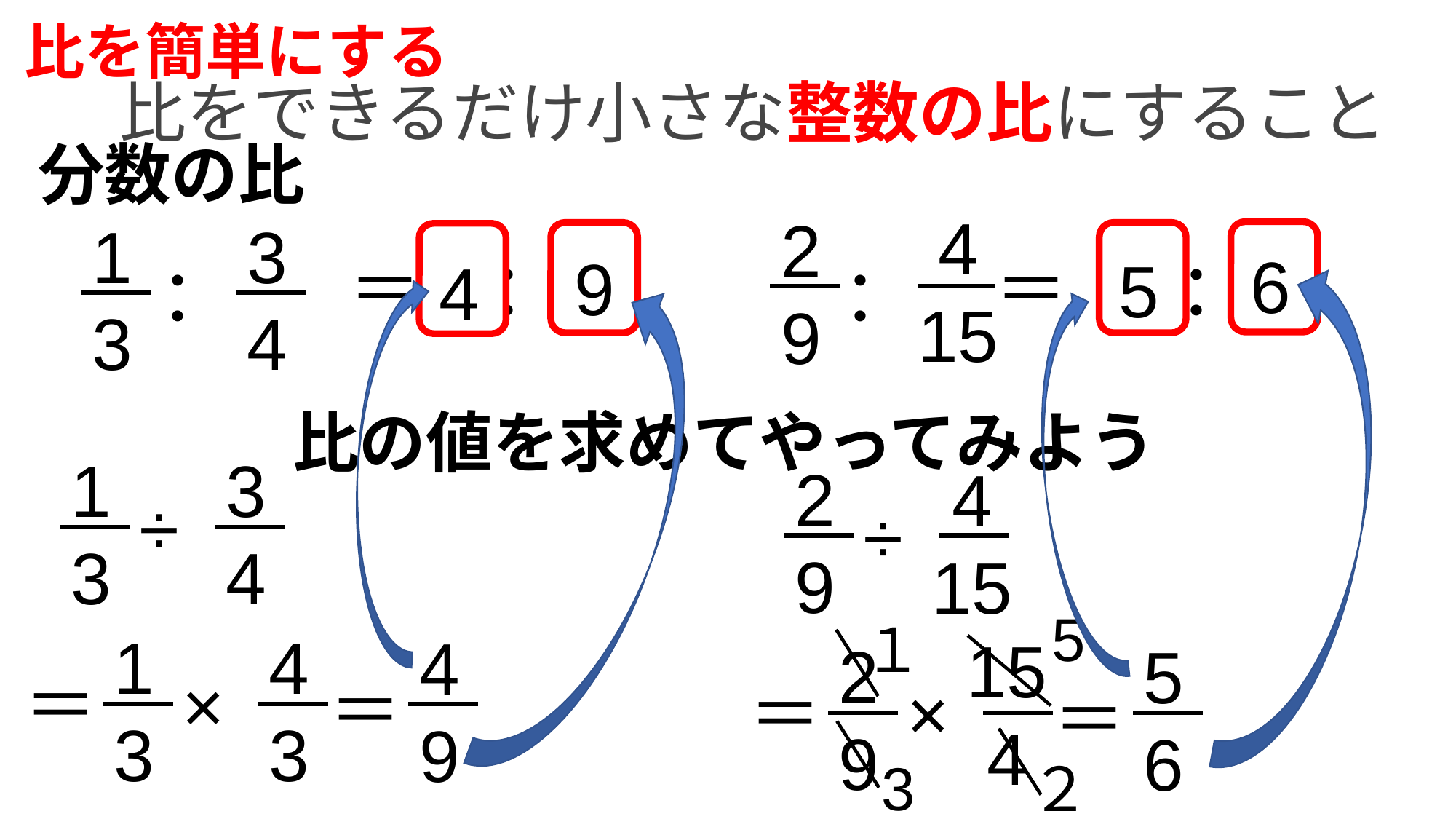

比を簡単にする
比をできるだけ小さな整数の比にすること
分数の比
 4
15
29
13
34

6
9
＝
：
：
＝
5
4
：
：

比の値を求めてやってみよう
13
34
29
 4
15
÷
÷
5
１
13
43
49
15
 4
2
9
56
＝
×
＝
＝
×
＝
3
２